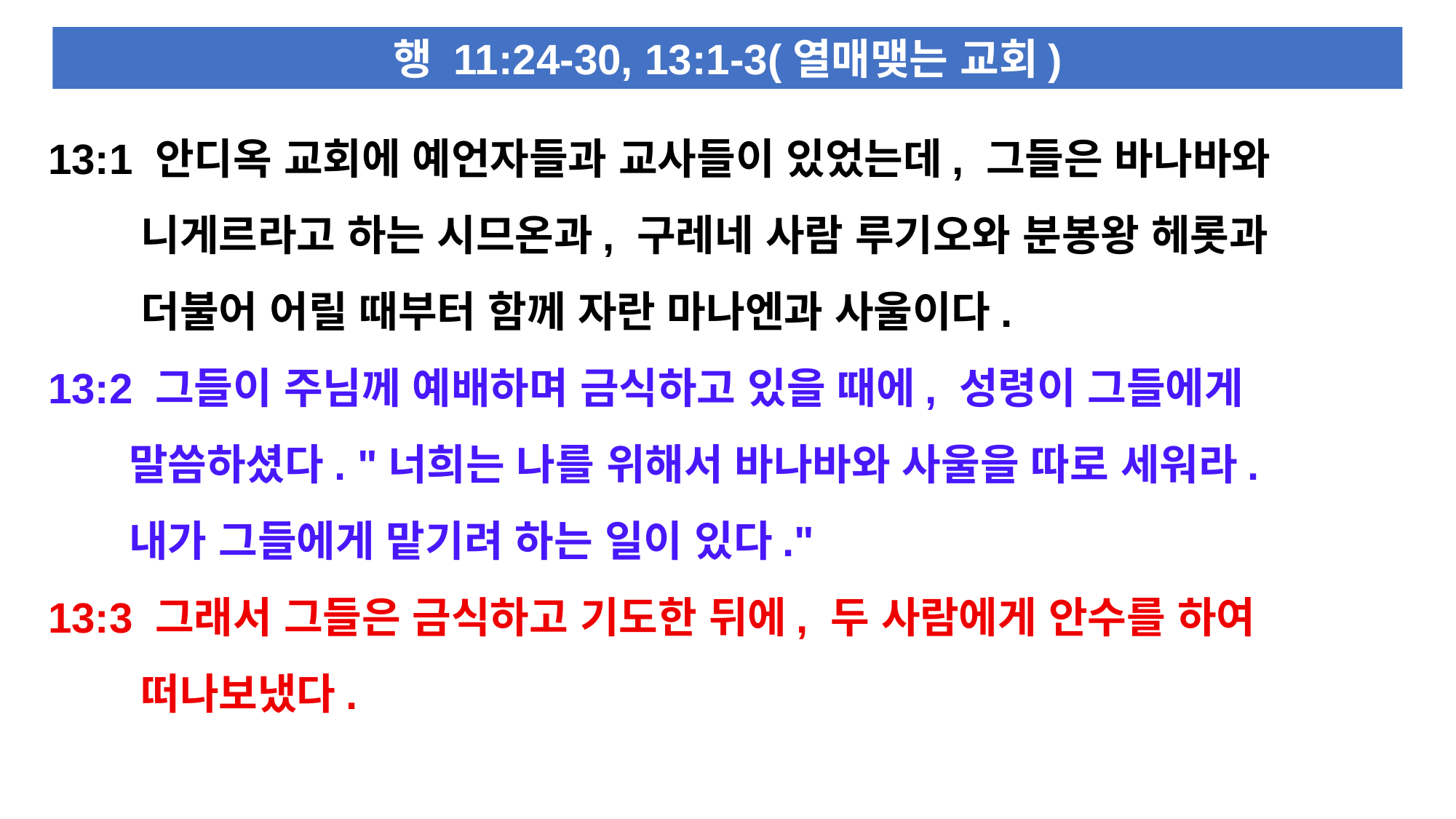

행 11:24-30, 13:1-3(열매맺는 교회)
13:1 안디옥 교회에 예언자들과 교사들이 있었는데, 그들은 바나바와
       니게르라고 하는 시므온과, 구레네 사람 루기오와 분봉왕 헤롯과
       더불어 어릴 때부터 함께 자란 마나엔과 사울이다.
13:2 그들이 주님께 예배하며 금식하고 있을 때에, 성령이 그들에게
      말씀하셨다. "너희는 나를 위해서 바나바와 사울을 따로 세워라.
      내가 그들에게 맡기려 하는 일이 있다."
13:3 그래서 그들은 금식하고 기도한 뒤에, 두 사람에게 안수를 하여
       떠나보냈다.